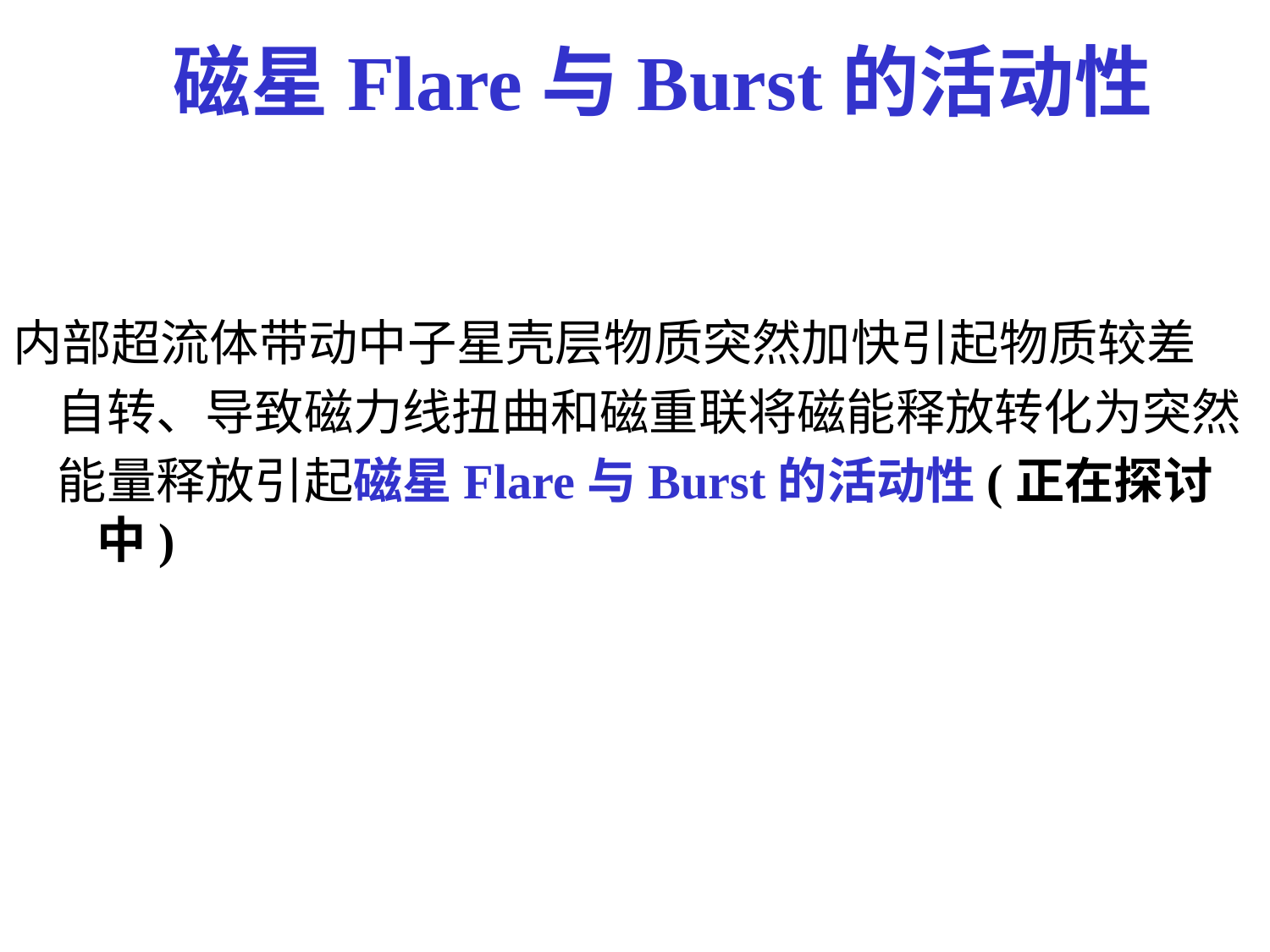

# 磁星Flare与Burst的活动性

内部超流体带动中子星壳层物质突然加快引起物质较差
   自转、导致磁力线扭曲和磁重联将磁能释放转化为突然
   能量释放引起磁星Flare与Burst的活动性(正在探讨中)